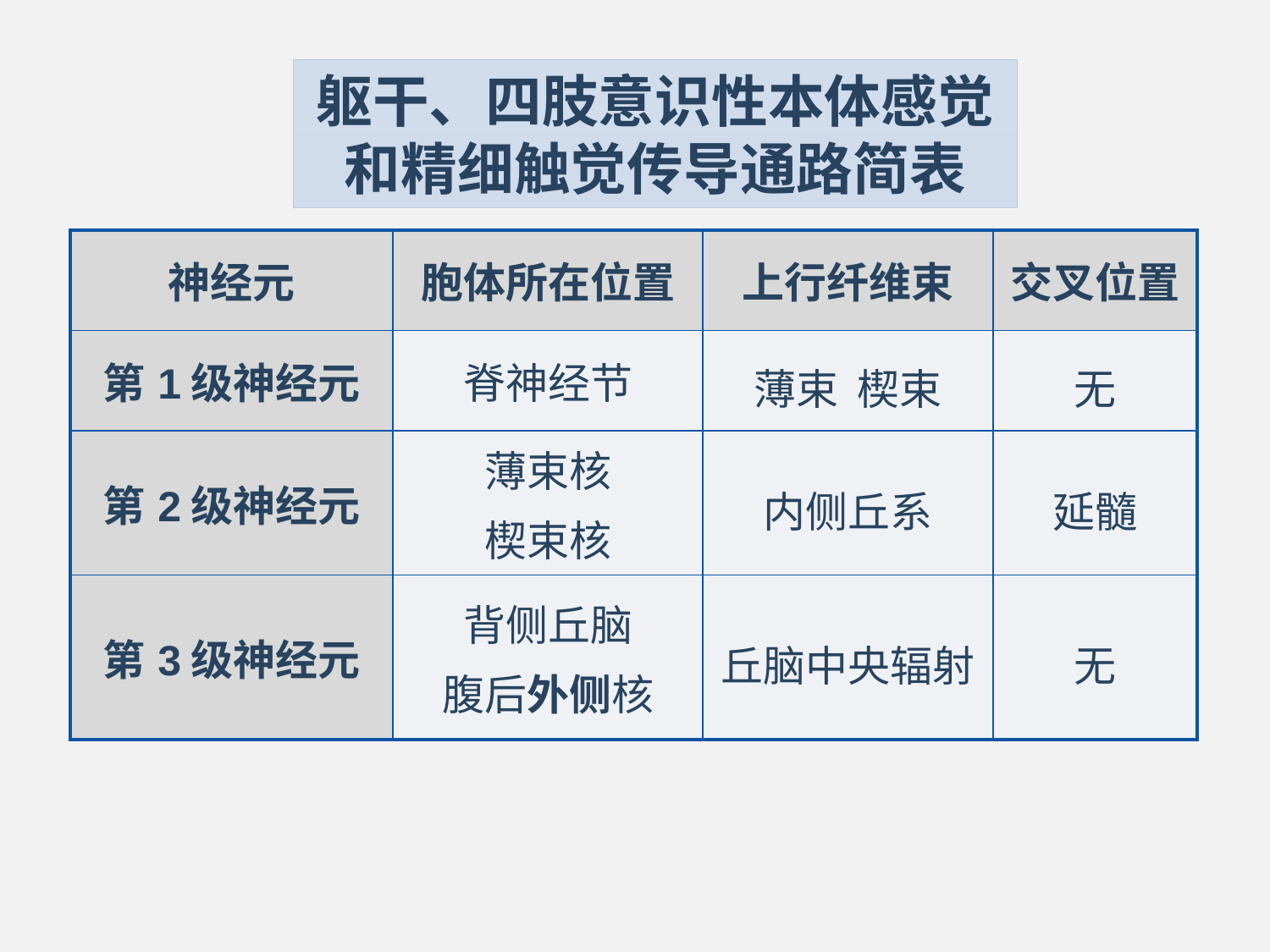

躯干、四肢意识性本体感觉和精细触觉传导通路简表
| 神经元 | 胞体所在位置 | 上行纤维束 | 交叉位置 |
| --- | --- | --- | --- |
| 第1级神经元 | 脊神经节 | 薄束 楔束 | 无 |
| 第2级神经元 | 薄束核 楔束核 | 内侧丘系 | 延髓 |
| 第3级神经元 | 背侧丘脑 腹后外侧核 | 丘脑中央辐射 | 无 |